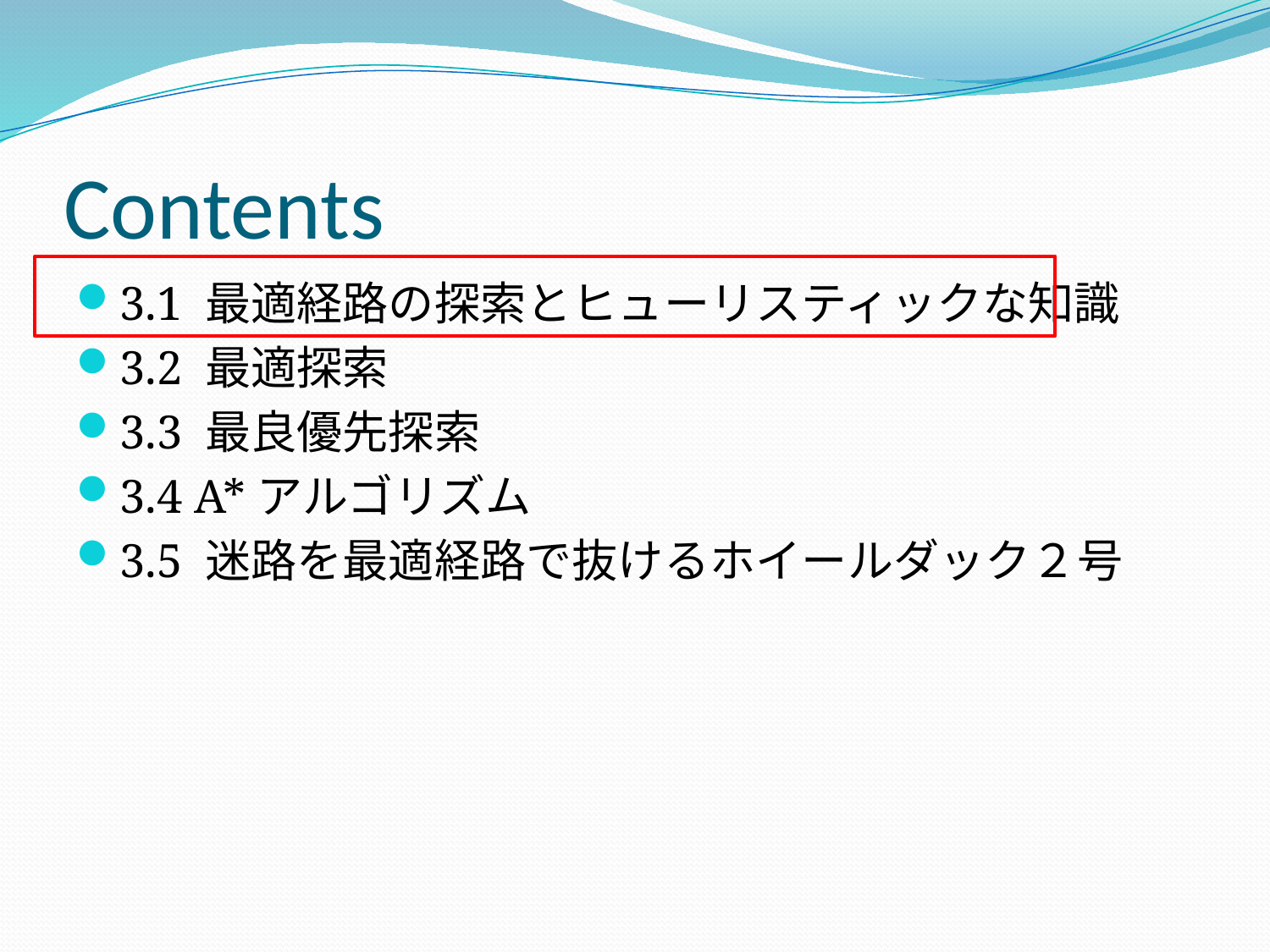

# Contents

3.1 最適経路の探索とヒューリスティックな知識
3.2 最適探索
3.3 最良優先探索
3.4 A*アルゴリズム
3.5 迷路を最適経路で抜けるホイールダック２号